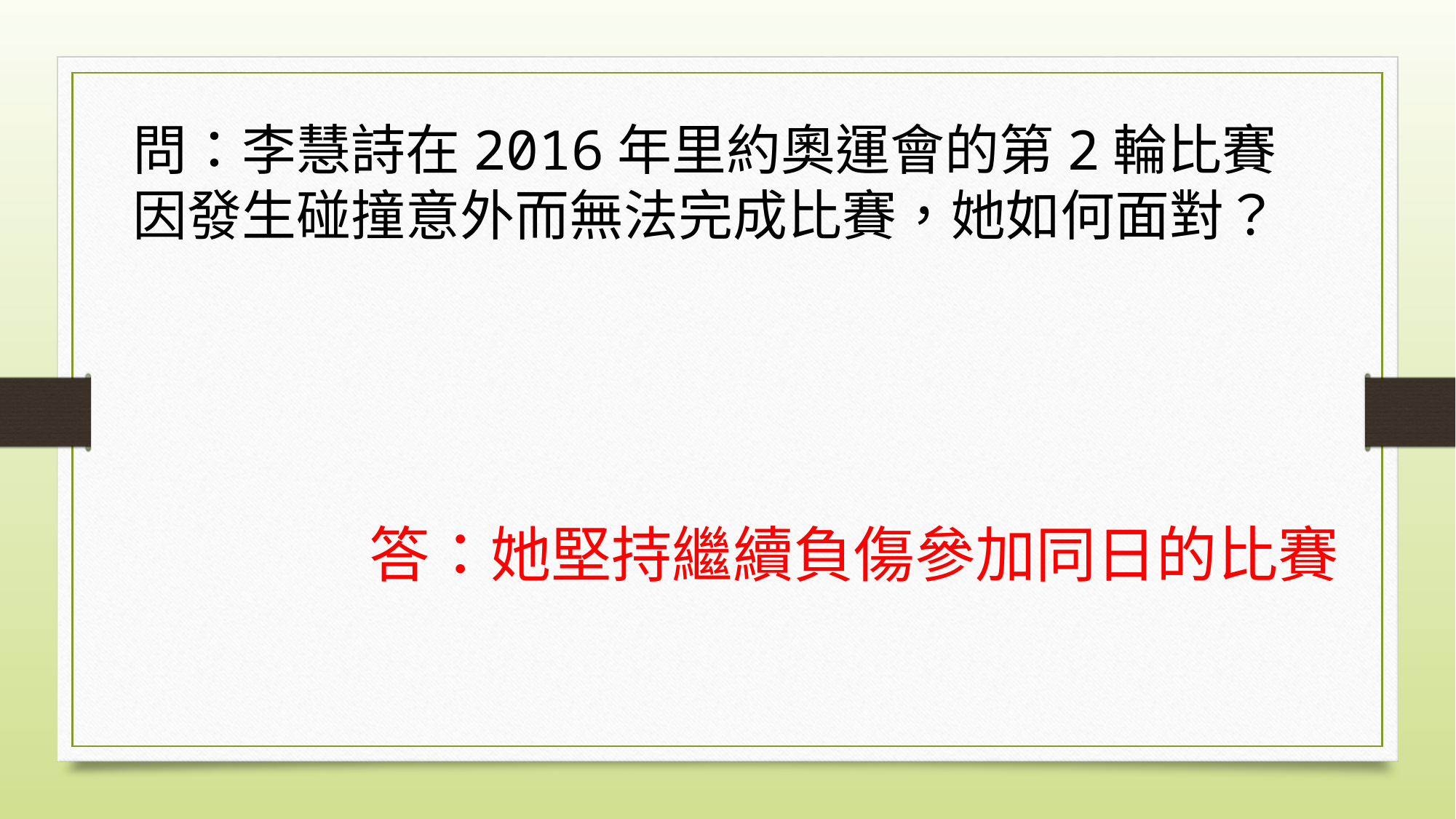

問：李慧詩在2016年里約奧運會的第2輪比賽因發生碰撞意外而無法完成比賽，她如何面對？
答：她堅持繼續負傷參加同日的比賽